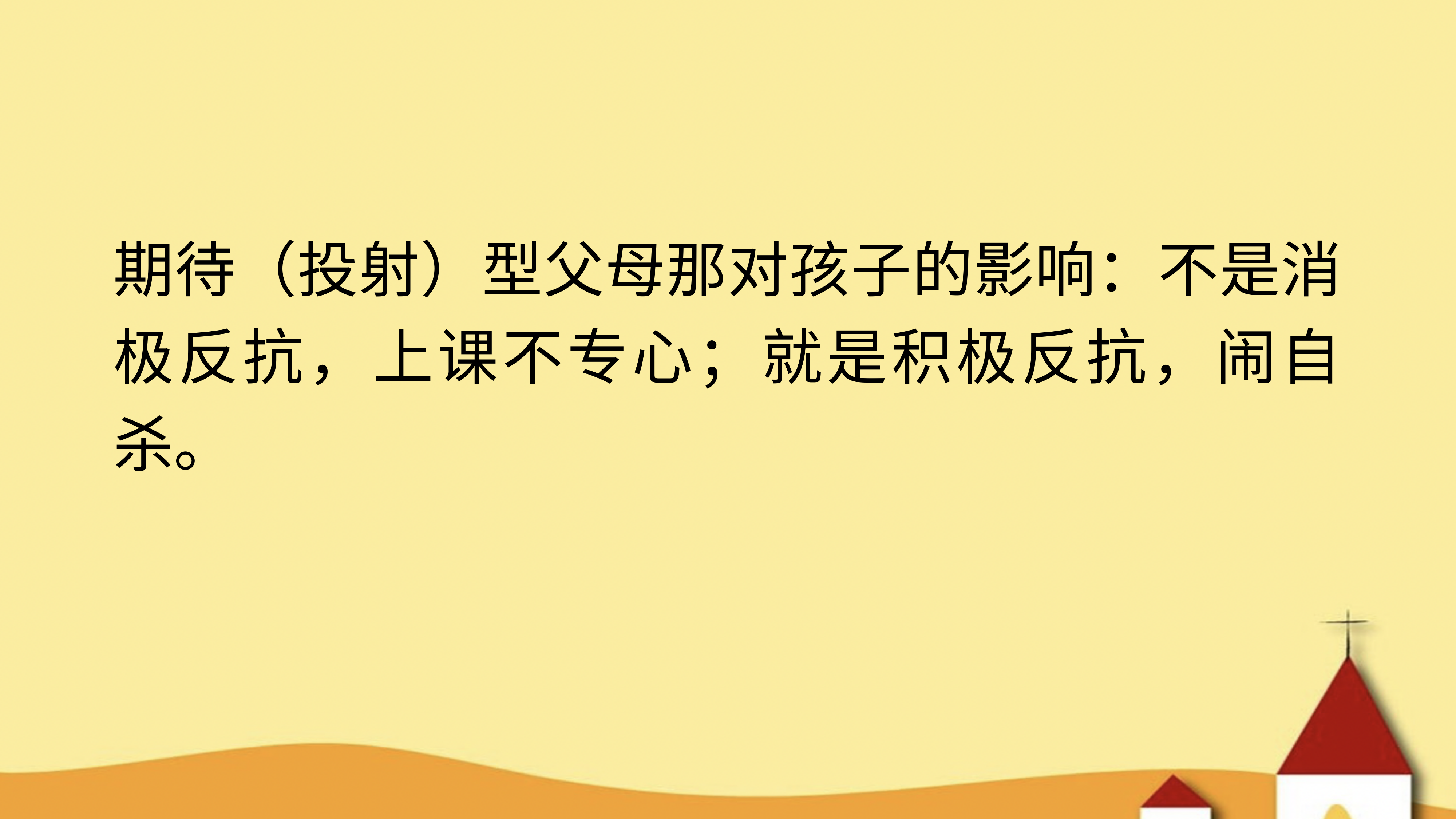

#
期待（投射）型父母那对孩子的影响：不是消极反抗，上课不专心；就是积极反抗，闹自杀。